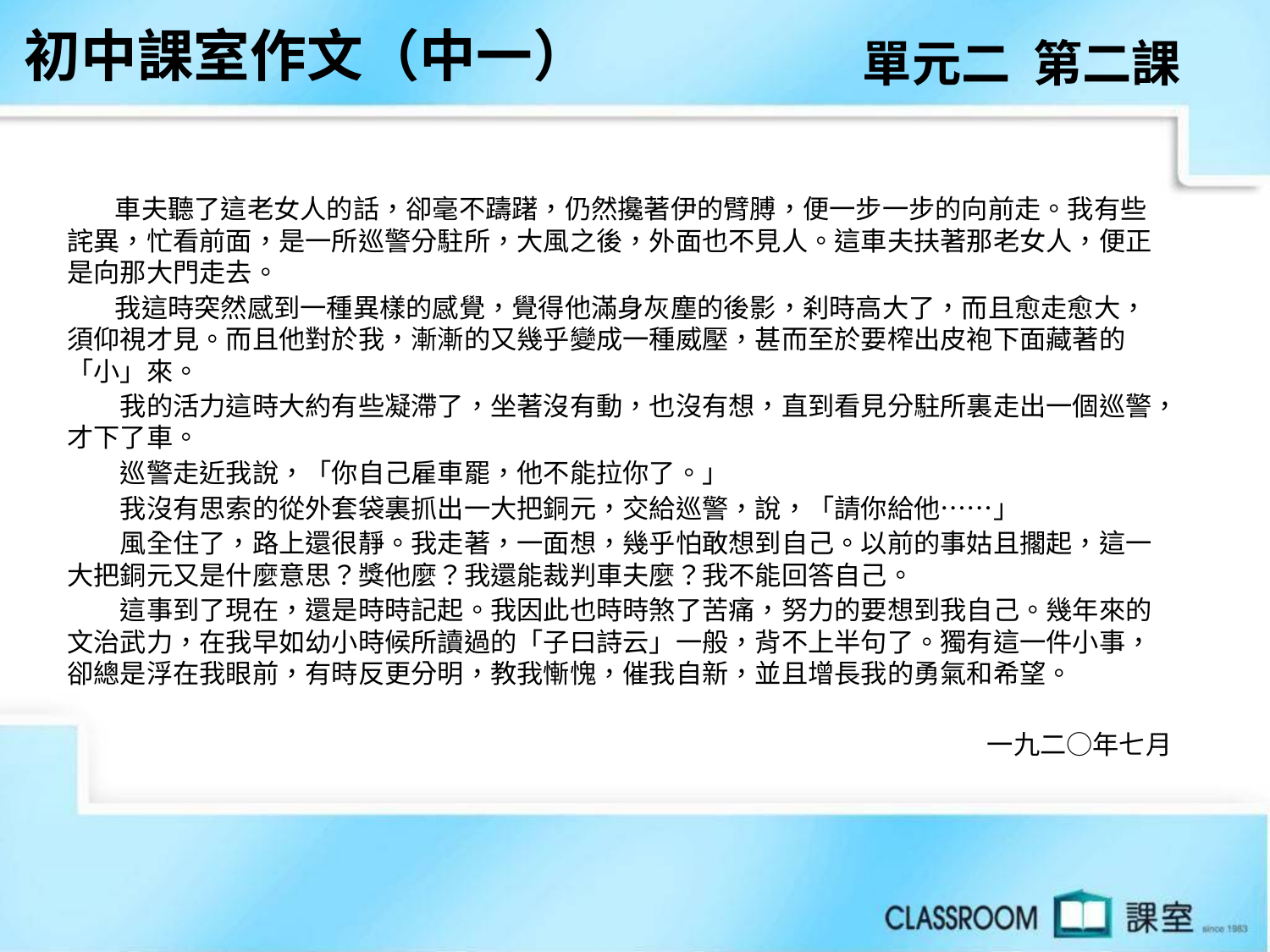

初中課室作文（中一）
單元二  第二課
       車夫聽了這老女人的話，卻毫不躊躇，仍然攙著伊的臂膊，便一步一步的向前走。我有些詫異，忙看前面，是一所巡警分駐所，大風之後，外面也不見人。這車夫扶著那老女人，便正是向那大門走去。
       我這時突然感到一種異樣的感覺，覺得他滿身灰塵的後影，刹時高大了，而且愈走愈大，須仰視才見。而且他對於我，漸漸的又幾乎變成一種威壓，甚而至於要榨出皮袍下面藏著的「小」來。
　　我的活力這時大約有些凝滯了，坐著沒有動，也沒有想，直到看見分駐所裏走出一個巡警，才下了車。
　　巡警走近我說，「你自己雇車罷，他不能拉你了。」
　　我沒有思索的從外套袋裏抓出一大把銅元，交給巡警，說，「請你給他……」
　　風全住了，路上還很靜。我走著，一面想，幾乎怕敢想到自己。以前的事姑且擱起，這一大把銅元又是什麼意思？獎他麼？我還能裁判車夫麼？我不能回答自己。
　　這事到了現在，還是時時記起。我因此也時時煞了苦痛，努力的要想到我自己。幾年來的文治武力，在我早如幼小時候所讀過的「子曰詩云」一般，背不上半句了。獨有這一件小事，卻總是浮在我眼前，有時反更分明，教我慚愧，催我自新，並且增長我的勇氣和希望。

　　　　　　　　　　　　　　　　　　　　　　　　　　　一九二○年七月